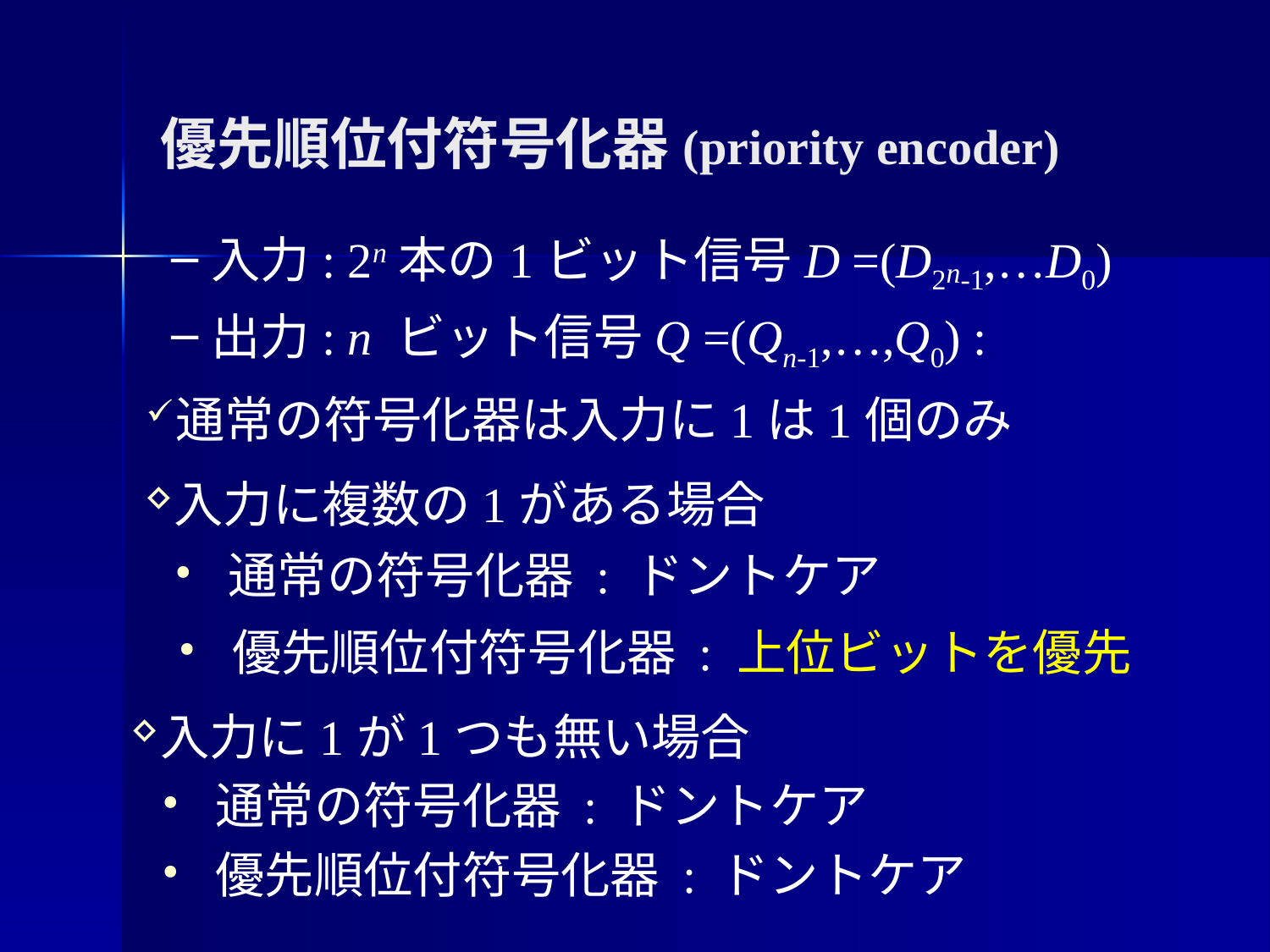

# 優先順位付符号化器(priority encoder)
入力: 2n本の1ビット信号D =(D2n-1,…D0)
出力: n ビット信号Q =(Qn-1,…,Q0) :
通常の符号化器は入力に1は1個のみ
入力に複数の1がある場合
 通常の符号化器 : ドントケア
 優先順位付符号化器 : 上位ビットを優先
入力に1が1つも無い場合
 通常の符号化器 : ドントケア
 優先順位付符号化器 : ドントケア